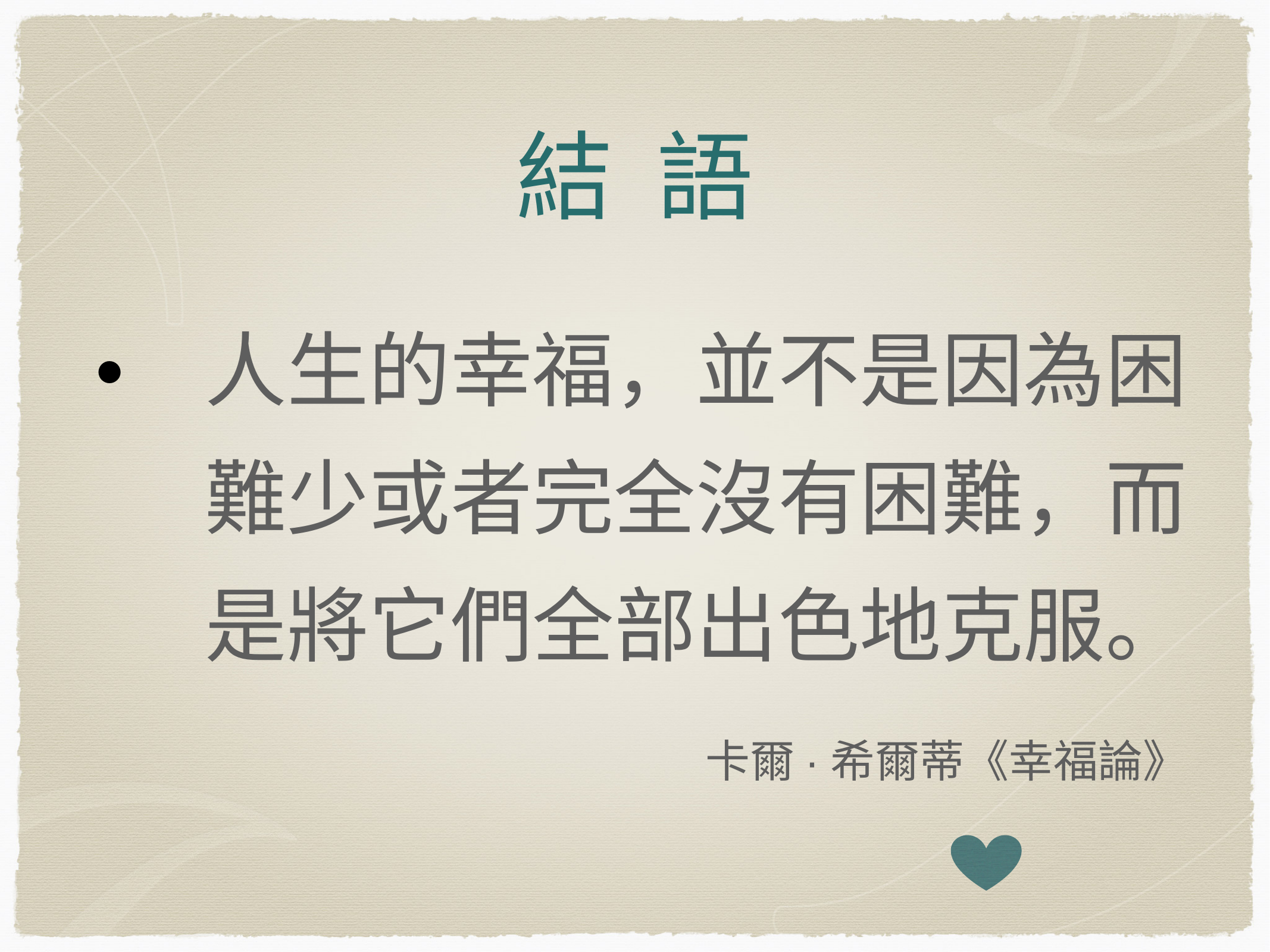

# 結  語
人生的幸福，並不是因為困難少或者完全沒有困難，而 是將它們全部出色地克服。
卡爾·希爾蒂《幸福論》